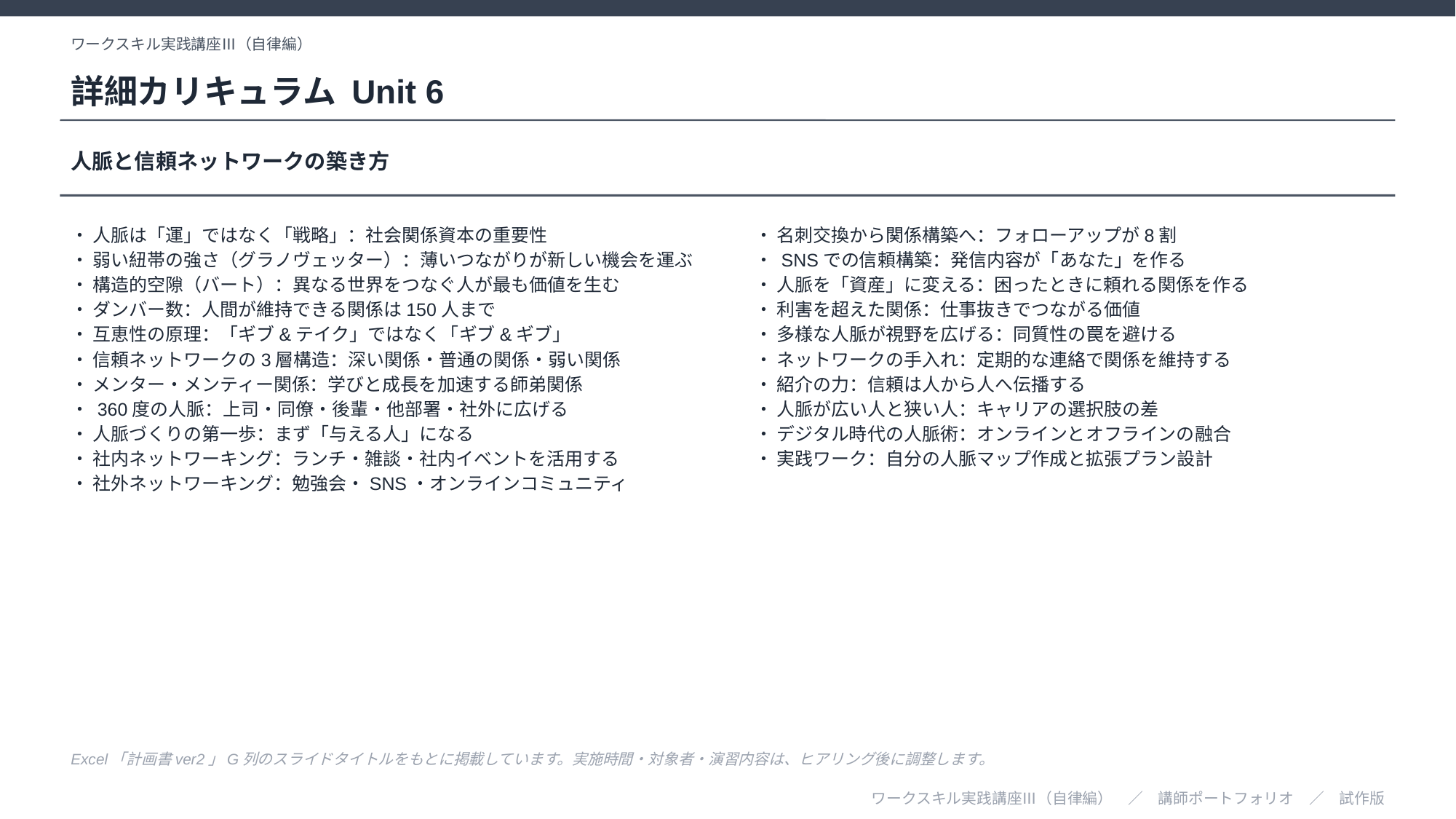

ワークスキル実践講座Ⅲ（自律編）
詳細カリキュラム Unit 6

人脈と信頼ネットワークの築き方

・ 人脈は「運」ではなく「戦略」：社会関係資本の重要性
・ 弱い紐帯の強さ（グラノヴェッター）：薄いつながりが新しい機会を運ぶ
・ 構造的空隙（バート）：異なる世界をつなぐ人が最も価値を生む
・ ダンバー数：人間が維持できる関係は150人まで
・ 互恵性の原理：「ギブ&テイク」ではなく「ギブ&ギブ」
・ 信頼ネットワークの3層構造：深い関係・普通の関係・弱い関係
・ メンター・メンティー関係：学びと成長を加速する師弟関係
・ 360度の人脈：上司・同僚・後輩・他部署・社外に広げる
・ 人脈づくりの第一歩：まず「与える人」になる
・ 社内ネットワーキング：ランチ・雑談・社内イベントを活用する
・ 社外ネットワーキング：勉強会・SNS・オンラインコミュニティ
・ 名刺交換から関係構築へ：フォローアップが8割
・ SNSでの信頼構築：発信内容が「あなた」を作る
・ 人脈を「資産」に変える：困ったときに頼れる関係を作る
・ 利害を超えた関係：仕事抜きでつながる価値
・ 多様な人脈が視野を広げる：同質性の罠を避ける
・ ネットワークの手入れ：定期的な連絡で関係を維持する
・ 紹介の力：信頼は人から人へ伝播する
・ 人脈が広い人と狭い人：キャリアの選択肢の差
・ デジタル時代の人脈術：オンラインとオフラインの融合
・ 実践ワーク：自分の人脈マップ作成と拡張プラン設計
Excel「計画書ver2」G列のスライドタイトルをもとに掲載しています。実施時間・対象者・演習内容は、ヒアリング後に調整します。
ワークスキル実践講座Ⅲ（自律編）　／　講師ポートフォリオ　／　試作版